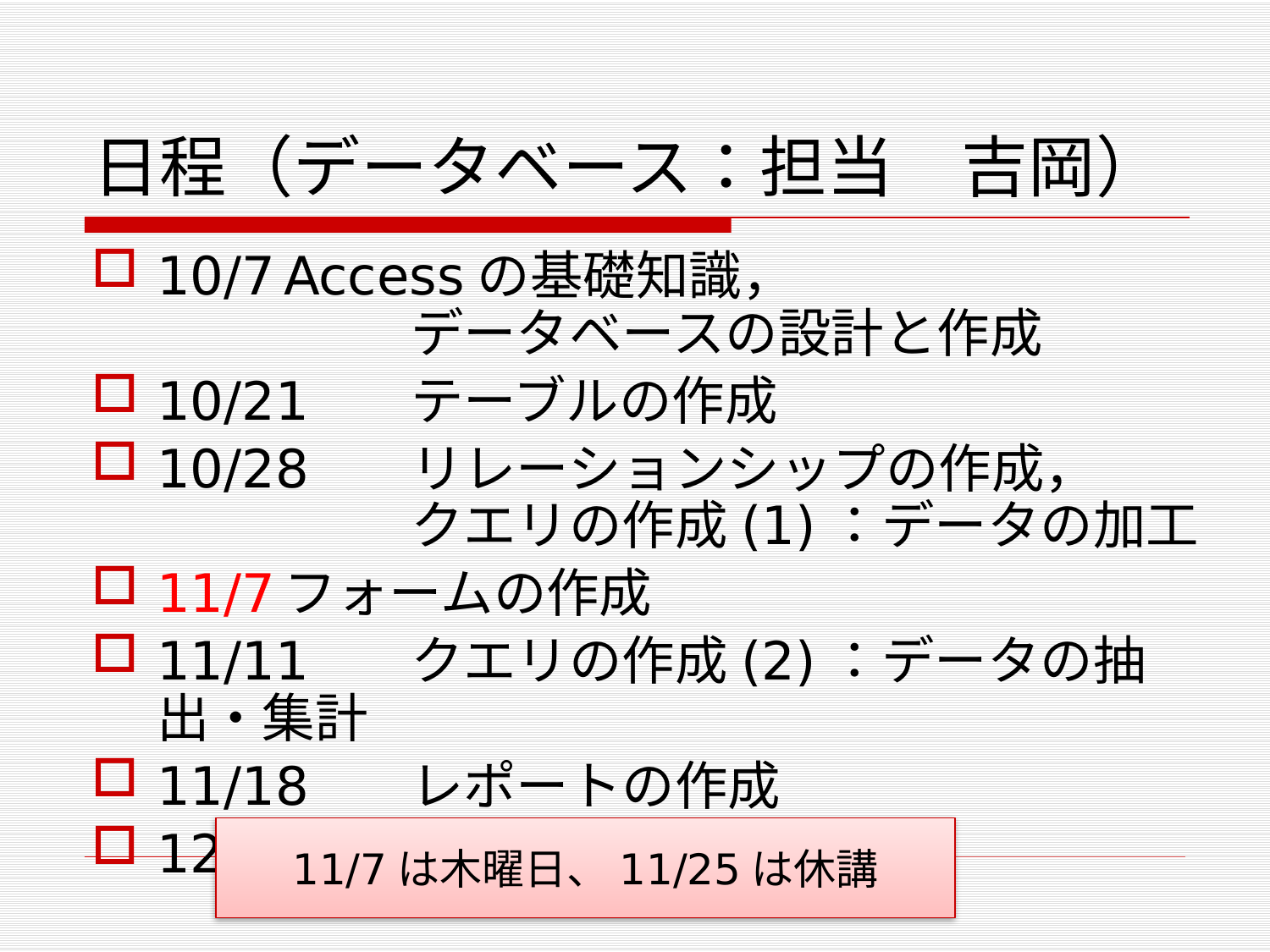

# 日程（データベース：担当　吉岡）
10/7	Accessの基礎知識，
		データベースの設計と作成
10/21	テーブルの作成
10/28	リレーションシップの作成，
		クエリの作成(1)：データの加工
11/7	フォームの作成
11/11	クエリの作成(2)：データの抽出・集計
11/18	レポートの作成
12/2	データベースの応用
11/7は木曜日、11/25は休講